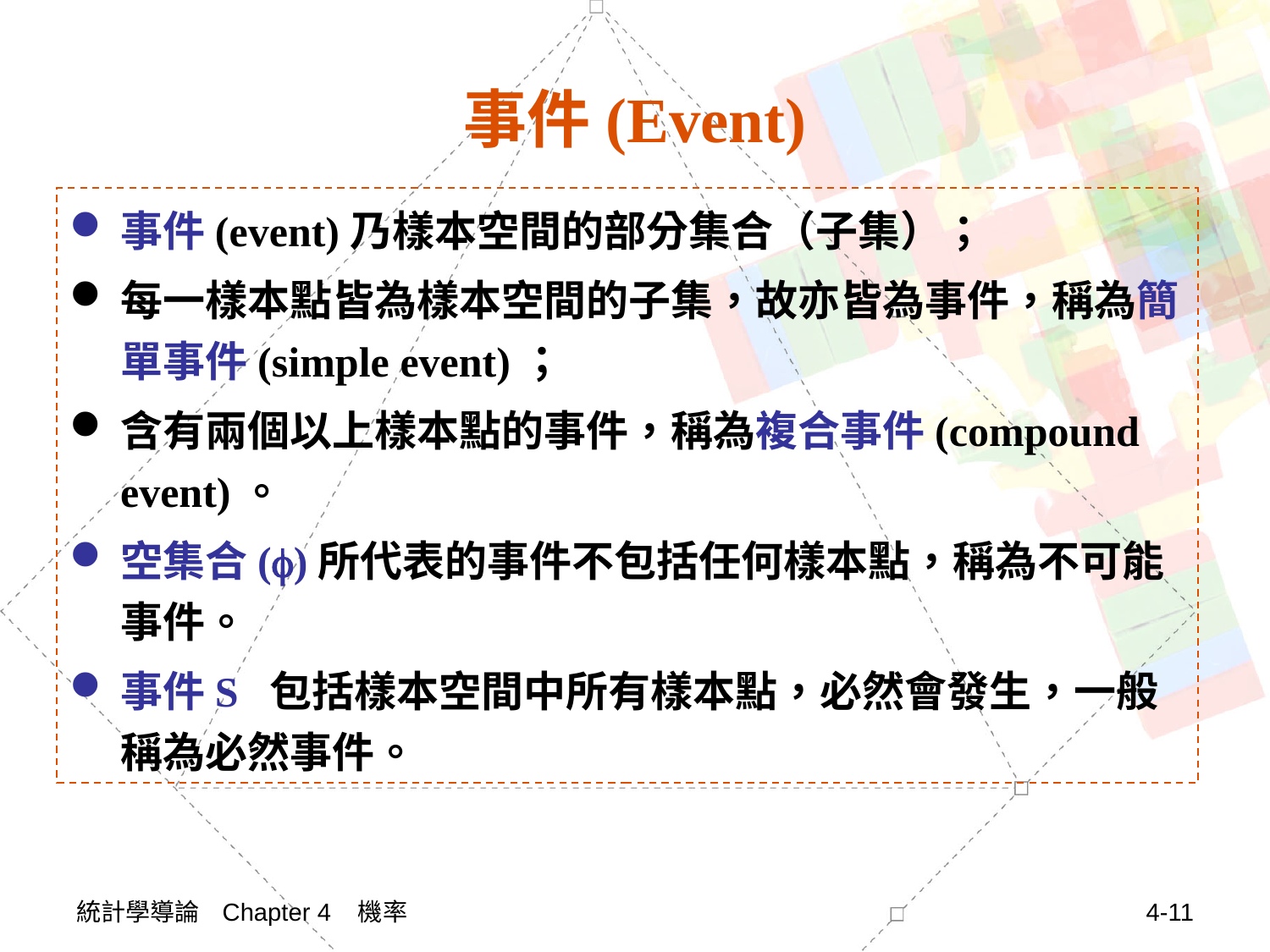

# 事件(Event)
事件(event)乃樣本空間的部分集合（子集）；
每一樣本點皆為樣本空間的子集，故亦皆為事件，稱為簡單事件(simple event)；
含有兩個以上樣本點的事件，稱為複合事件(compound event)。
空集合(φ)所代表的事件不包括任何樣本點，稱為不可能事件。
事件S 包括樣本空間中所有樣本點，必然會發生，一般稱為必然事件。
統計學導論   Chapter 4   機率
4-11